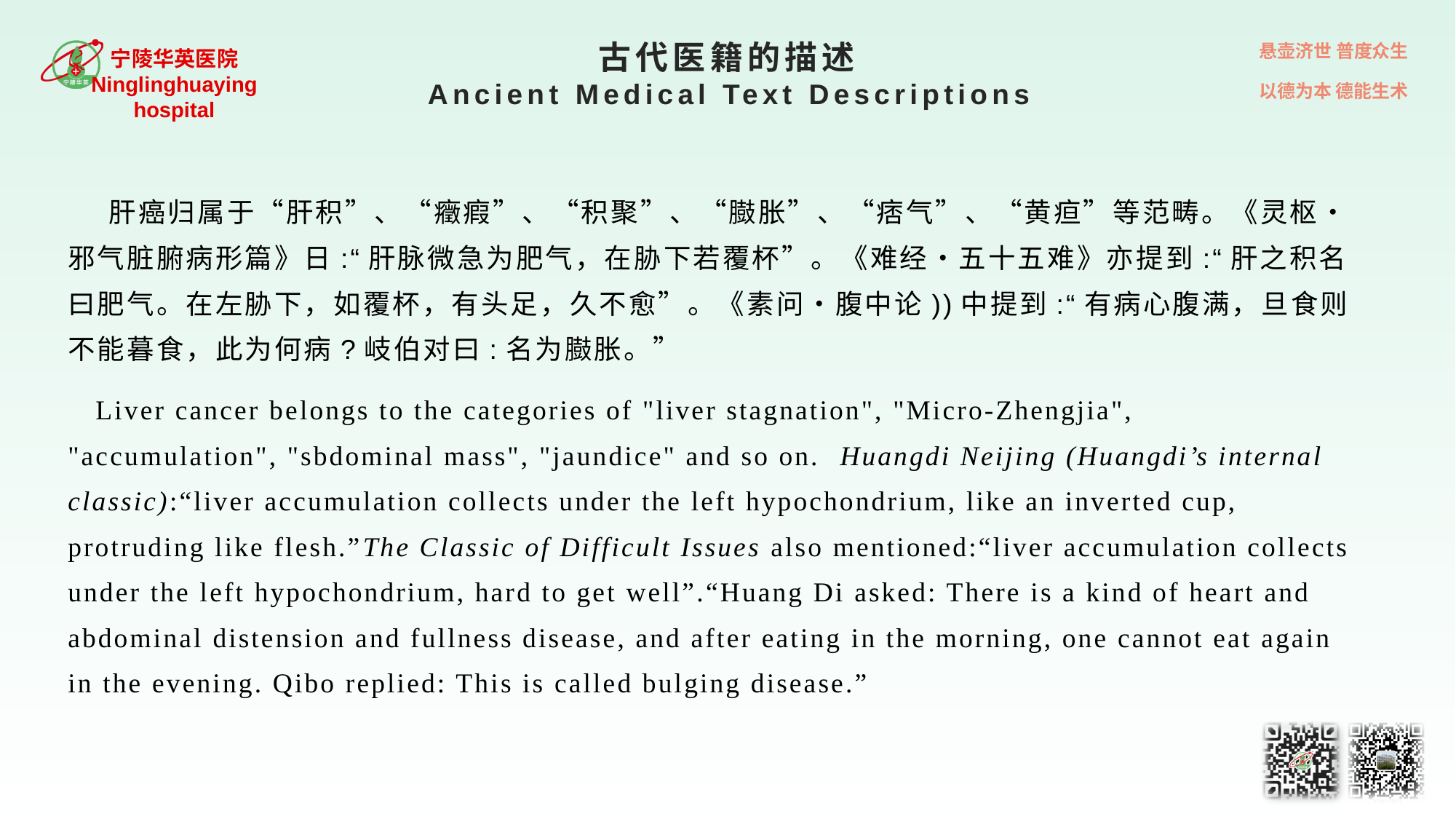

# 古代医籍的描述 Ancient Medical Text Descriptions
    肝癌归属于“肝积”、“癥瘕”、“积聚”、“臌胀”、“痞气”、“黄疸”等范畴。《灵枢•邪气脏腑病形篇》日:“肝脉微急为肥气，在胁下若覆杯”。《难经•五十五难》亦提到:“肝之积名曰肥气。在左胁下，如覆杯，有头足，久不愈”。《素问•腹中论))中提到:“有病心腹满，旦食则不能暮食，此为何病?岐伯对曰:名为臌胀。”
   Liver cancer belongs to the categories of "liver stagnation", "Micro-Zhengjia", "accumulation", "sbdominal mass", "jaundice" and so on.  Huangdi Neijing (Huangdi’s internal classic):“liver accumulation collects under the left hypochondrium, like an inverted cup, protruding like flesh.”The Classic of Difficult Issues also mentioned:“liver accumulation collects under the left hypochondrium, hard to get well”.“Huang Di asked: There is a kind of heart and abdominal distension and fullness disease, and after eating in the morning, one cannot eat again in the evening. Qibo replied: This is called bulging disease.”